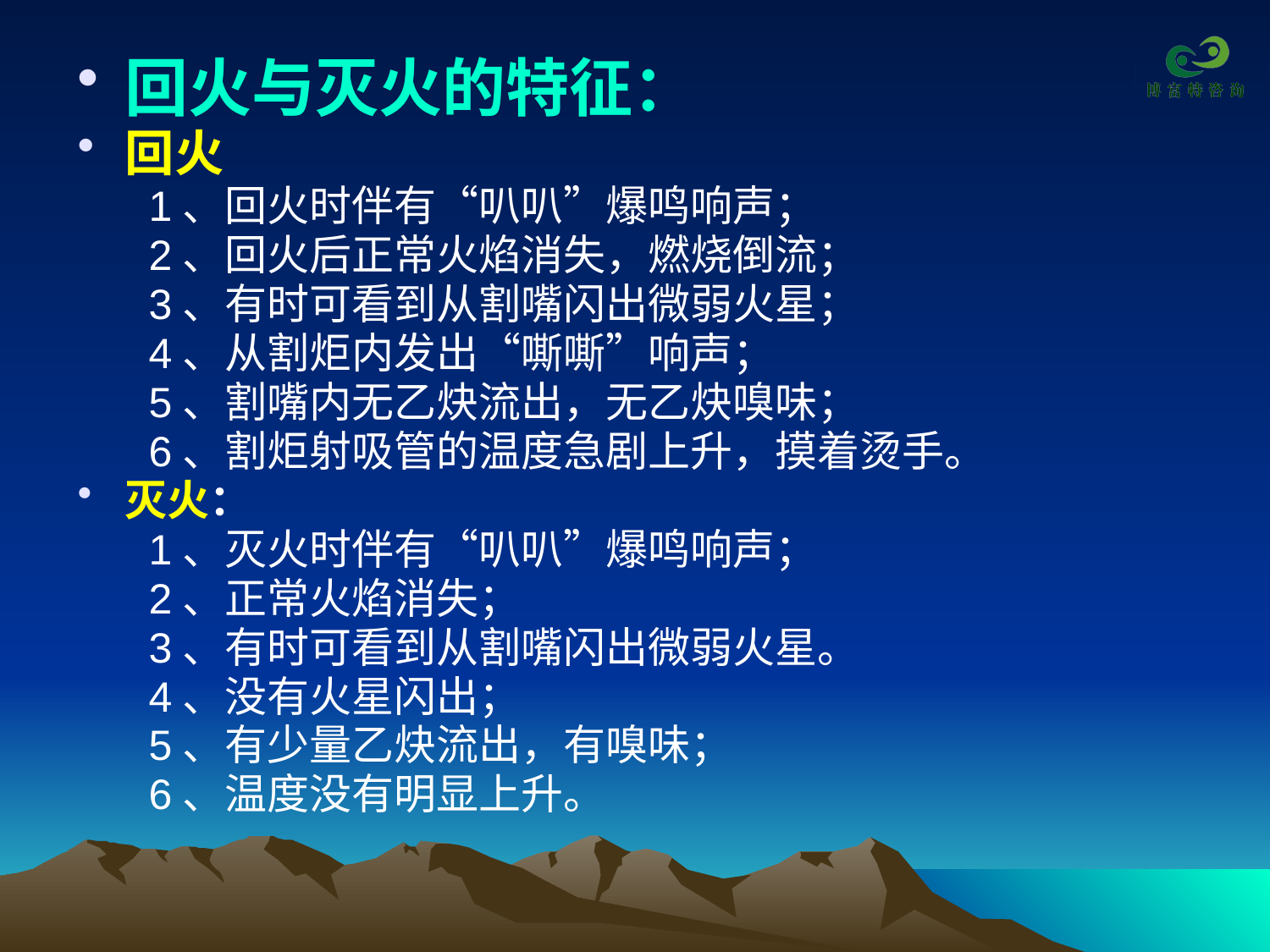

回火与灭火的特征：
回火
      1、回火时伴有“叭叭”爆鸣响声；
      2、回火后正常火焰消失，燃烧倒流；
      3、有时可看到从割嘴闪出微弱火星；
      4、从割炬内发出“嘶嘶”响声；
      5、割嘴内无乙炔流出，无乙炔嗅味；
      6、割炬射吸管的温度急剧上升，摸着烫手。
灭火：
      1、灭火时伴有“叭叭”爆鸣响声；
      2、正常火焰消失；
      3、有时可看到从割嘴闪出微弱火星。
      4、没有火星闪出；
      5、有少量乙炔流出，有嗅味；
      6、温度没有明显上升。